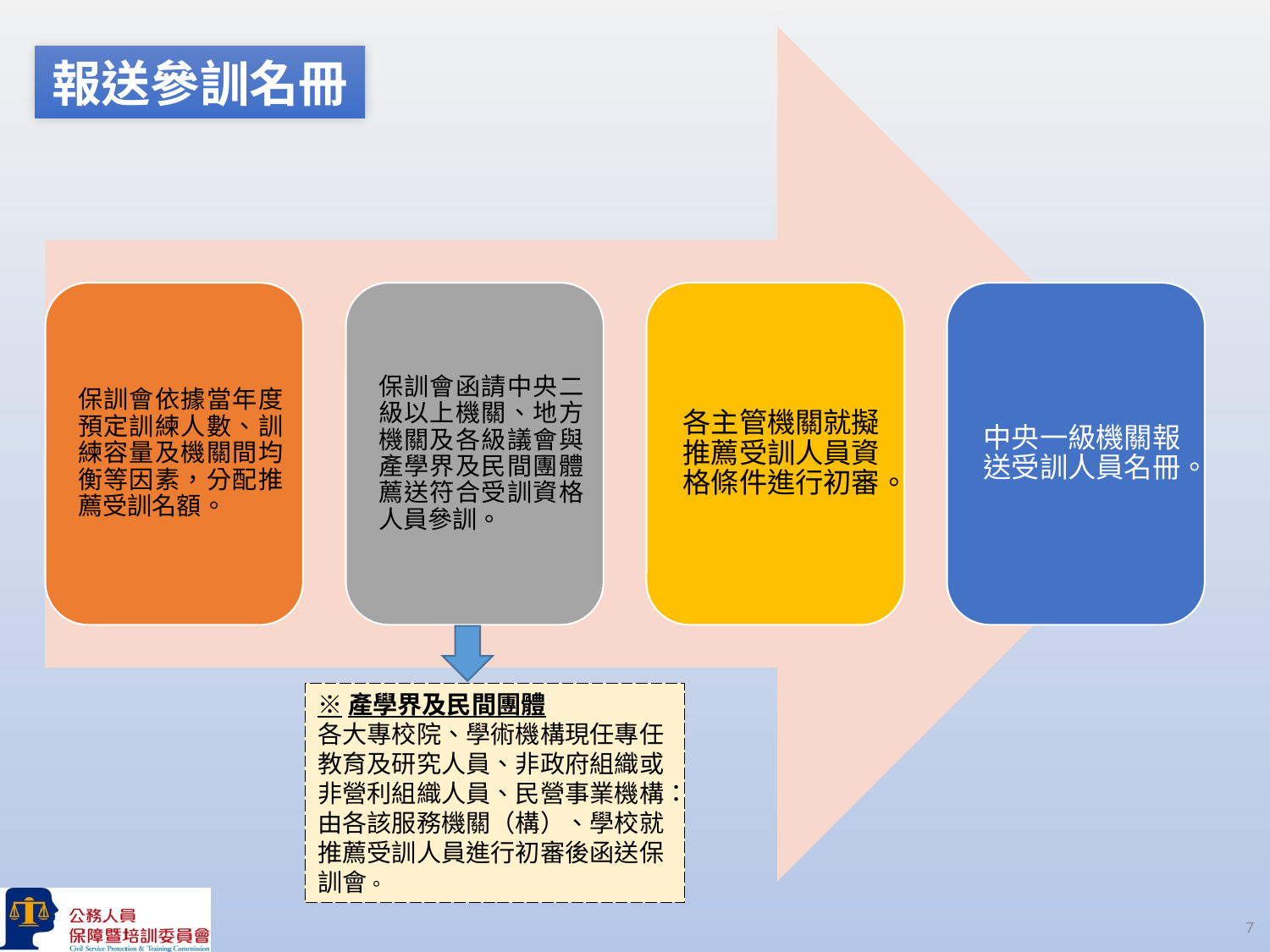

保訓會依據當年度預定訓練人數、訓練容量及機關間均衡等因素，分配推薦受訓名額。
保訓會函請中央二級以上機關、地方機關及各級議會與產學界及民間團體薦送符合受訓資格人員參訓。
各主管機關就擬推薦受訓人員資格條件進行初審。
中央一級機關報送受訓人員名冊。
報送參訓名冊

※產學界及民間團體
各大專校院、學術機構現任專任教育及研究人員、非政府組織或非營利組織人員、民營事業機構：由各該服務機關（構）、學校就推薦受訓人員進行初審後函送保訓會。
7